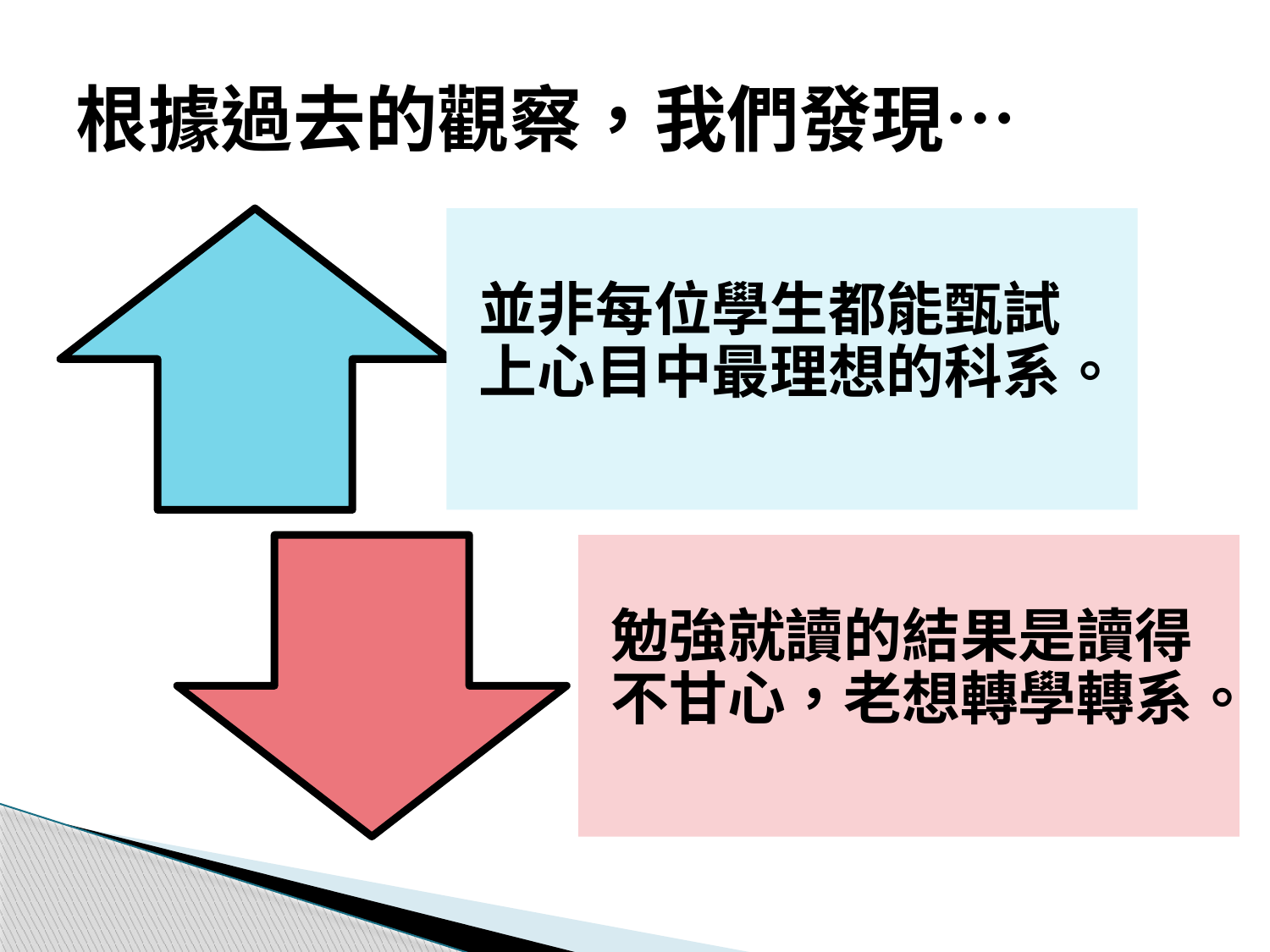

# 根據過去的觀察，我們發現…
並非每位學生都能甄試上心目中最理想的科系。
勉強就讀的結果是讀得不甘心，老想轉學轉系。